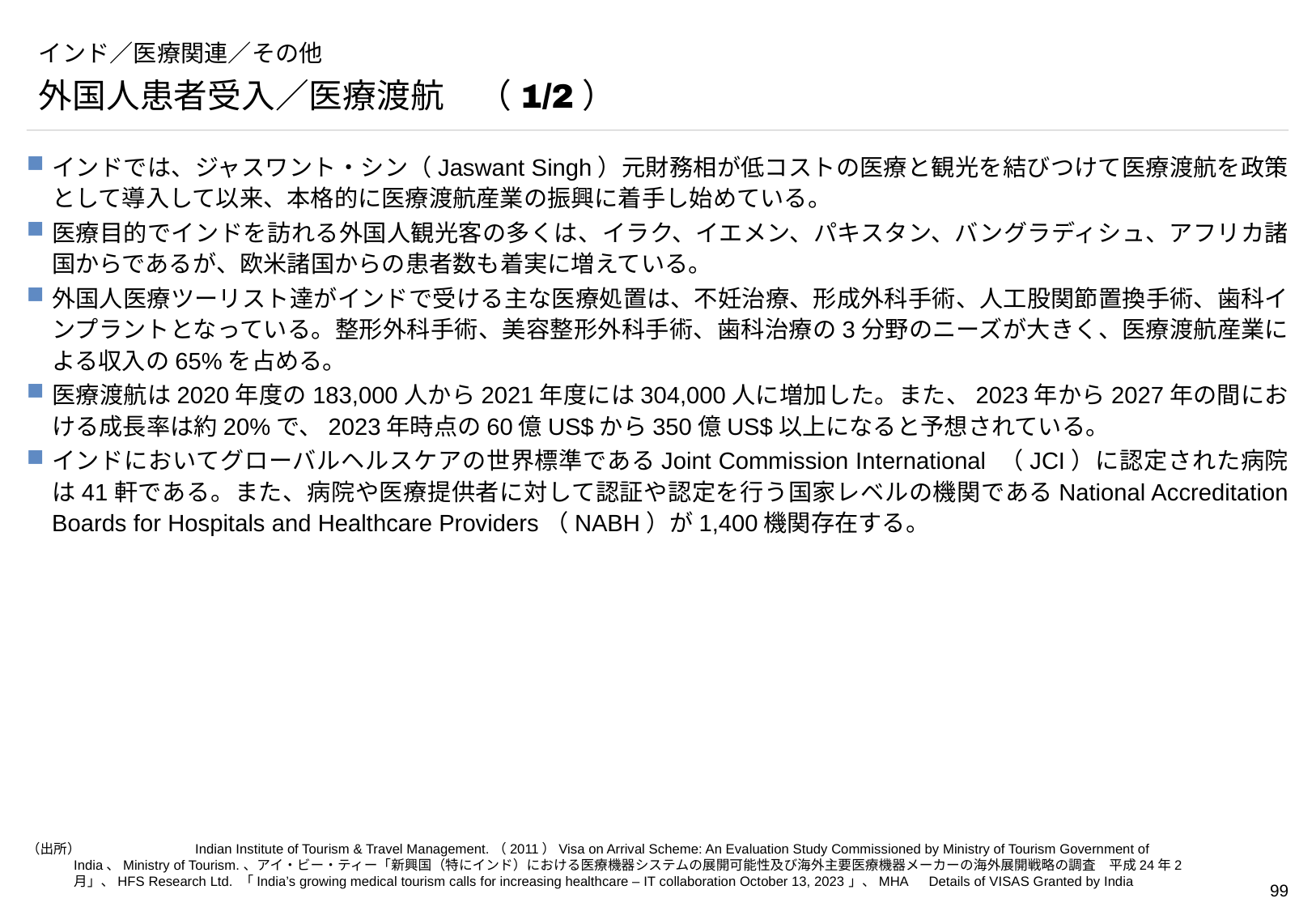

# インド／医療関連／その他
外国人患者受入／医療渡航　（1/2）
インドでは、ジャスワント・シン（Jaswant Singh）元財務相が低コストの医療と観光を結びつけて医療渡航を政策として導入して以来、本格的に医療渡航産業の振興に着手し始めている。
医療目的でインドを訪れる外国人観光客の多くは、イラク、イエメン、パキスタン、バングラディシュ、アフリカ諸国からであるが、欧米諸国からの患者数も着実に増えている。
外国人医療ツーリスト達がインドで受ける主な医療処置は、不妊治療、形成外科手術、人工股関節置換手術、歯科インプラントとなっている。整形外科手術、美容整形外科手術、歯科治療の3分野のニーズが大きく、医療渡航産業による収入の65%を占める。
医療渡航は2020年度の183,000人から2021年度には304,000人に増加した。また、2023年から2027年の間における成長率は約20%で、2023年時点の60億US$から350億US$以上になると予想されている。
インドにおいてグローバルヘルスケアの世界標準であるJoint Commission International （JCI）に認定された病院は41軒である。また、病院や医療提供者に対して認証や認定を行う国家レベルの機関であるNational Accreditation Boards for Hospitals and Healthcare Providers（NABH）が1,400機関存在する。
（出所）	Indian Institute of Tourism & Travel Management.（2011）Visa on Arrival Scheme: An Evaluation Study Commissioned by Ministry of Tourism Government of India、Ministry of Tourism.、アイ・ビー・ティー「新興国（特にインド）における医療機器システムの展開可能性及び海外主要医療機器メーカーの海外展開戦略の調査　平成24年2月」、HFS Research Ltd. 「India’s growing medical tourism calls for increasing healthcare – IT collaboration October 13, 2023」、MHA　Details of VISAS Granted by India